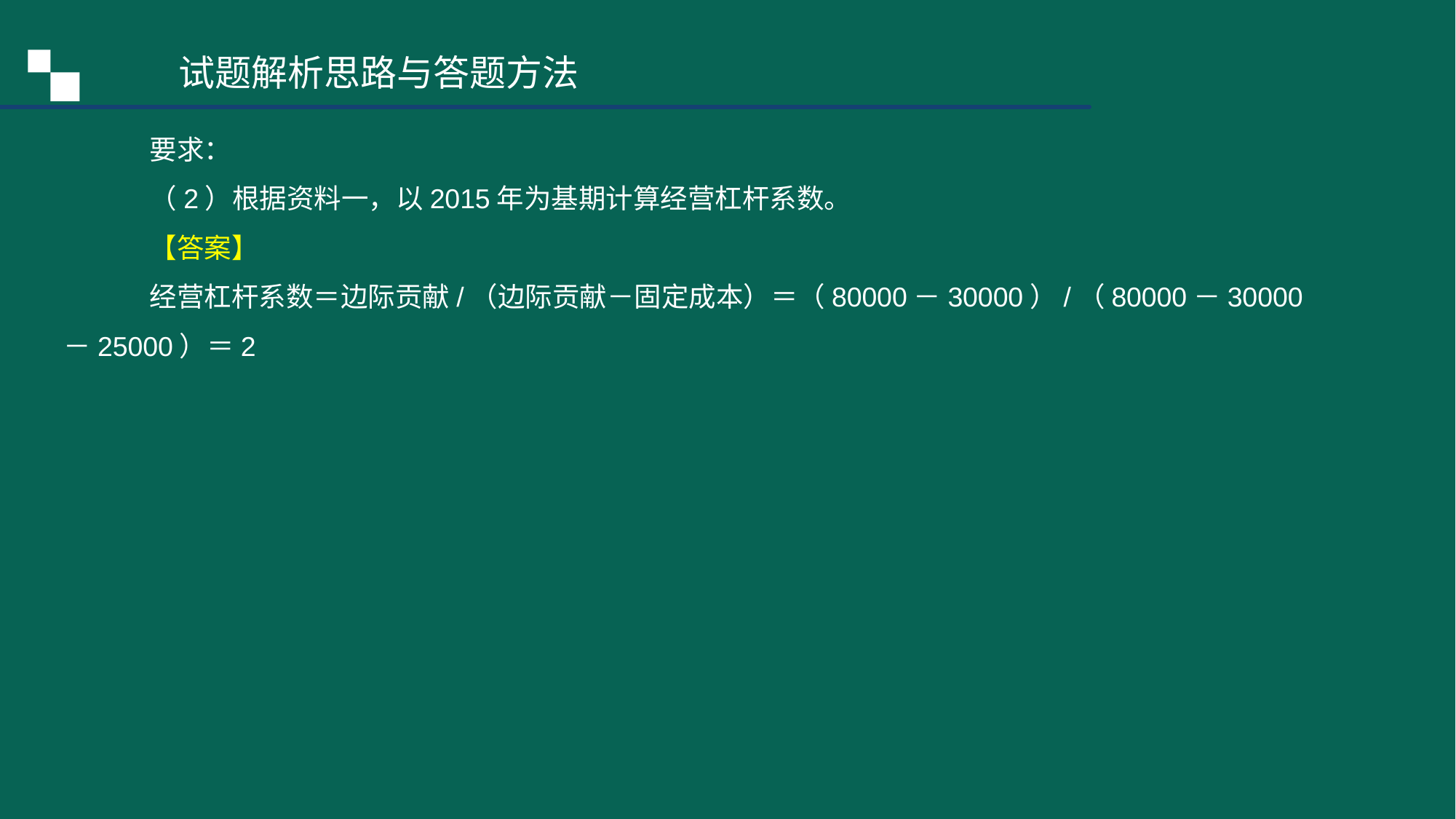

试题解析思路与答题方法
要求：
（2）根据资料一，以2015年为基期计算经营杠杆系数。
【答案】
经营杠杆系数＝边际贡献/（边际贡献－固定成本）＝（80000－30000）/（80000－30000－25000）＝2